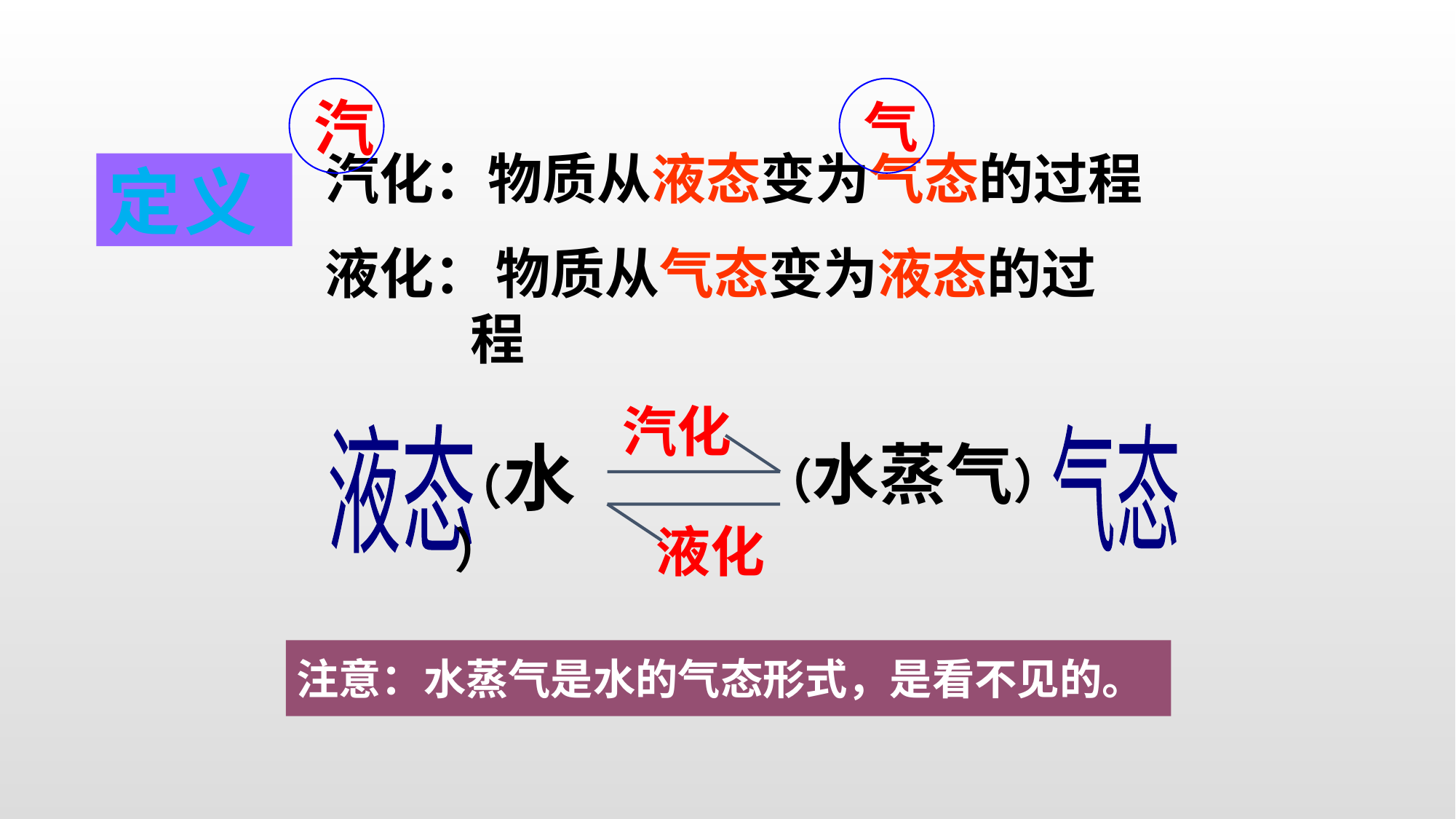

汽
气
汽化：
物质从液态变为气态的过程
定义
液化：
 物质从气态变为液态的过程
汽化
气态
液态
（水）
（水蒸气）

液化
注意：水蒸气是水的气态形式，是看不见的。